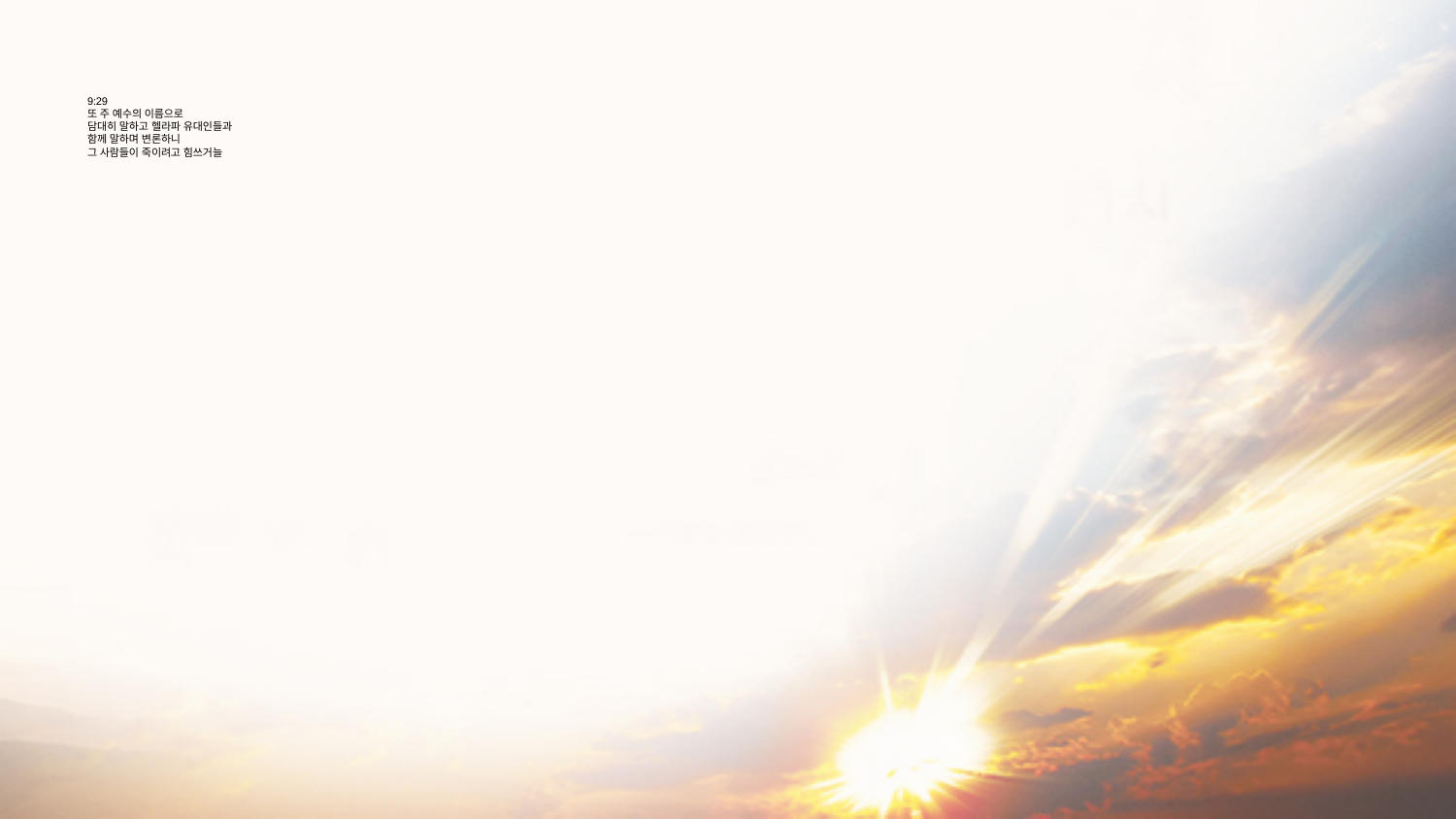

# 9:29 또 주 예수의 이름으로 담대히 말하고 헬라파 유대인들과 함께 말하며 변론하니 그 사람들이 죽이려고 힘쓰거늘